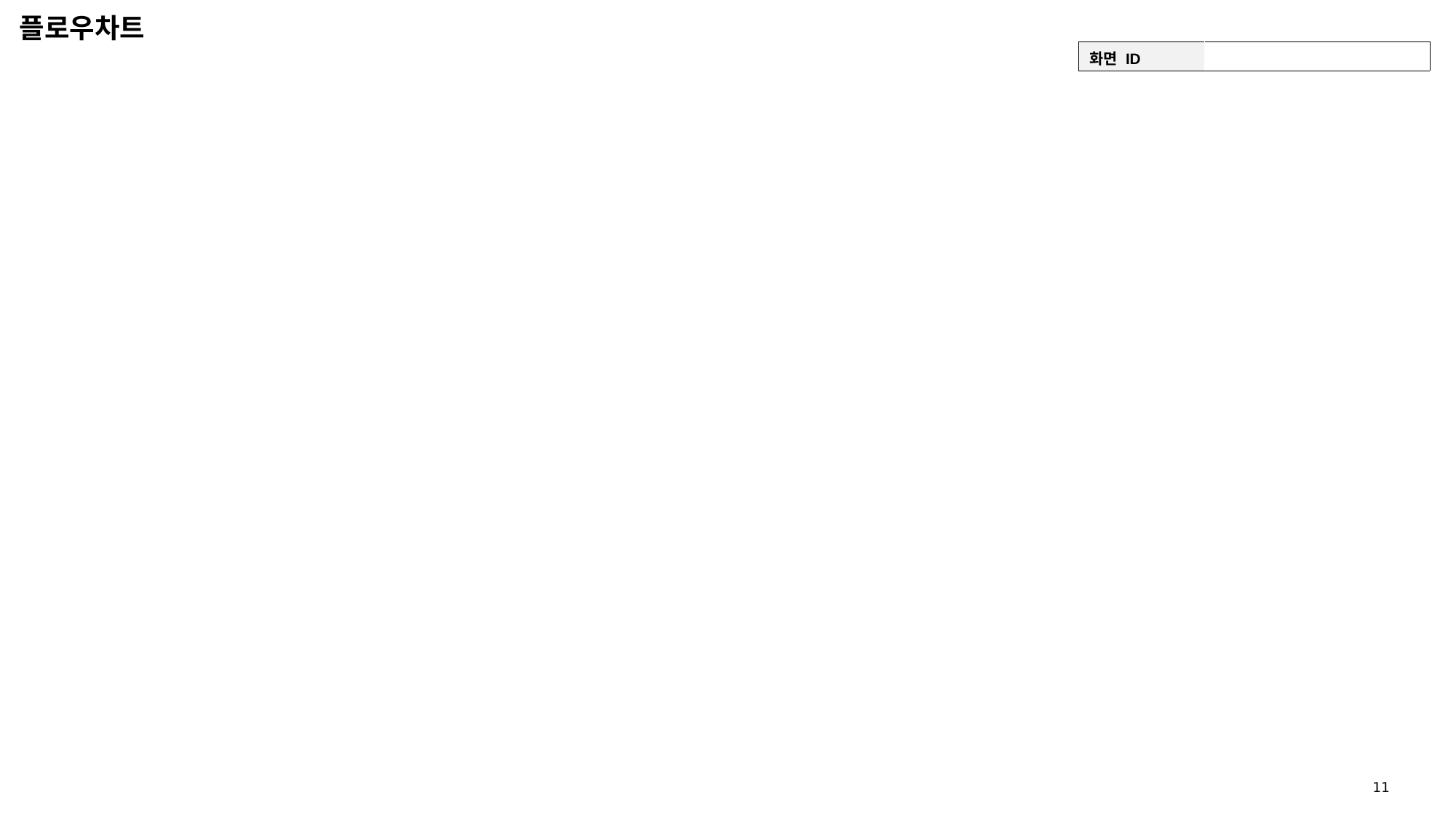

플로우차트
| 화면 ID |  |
| --- | --- |